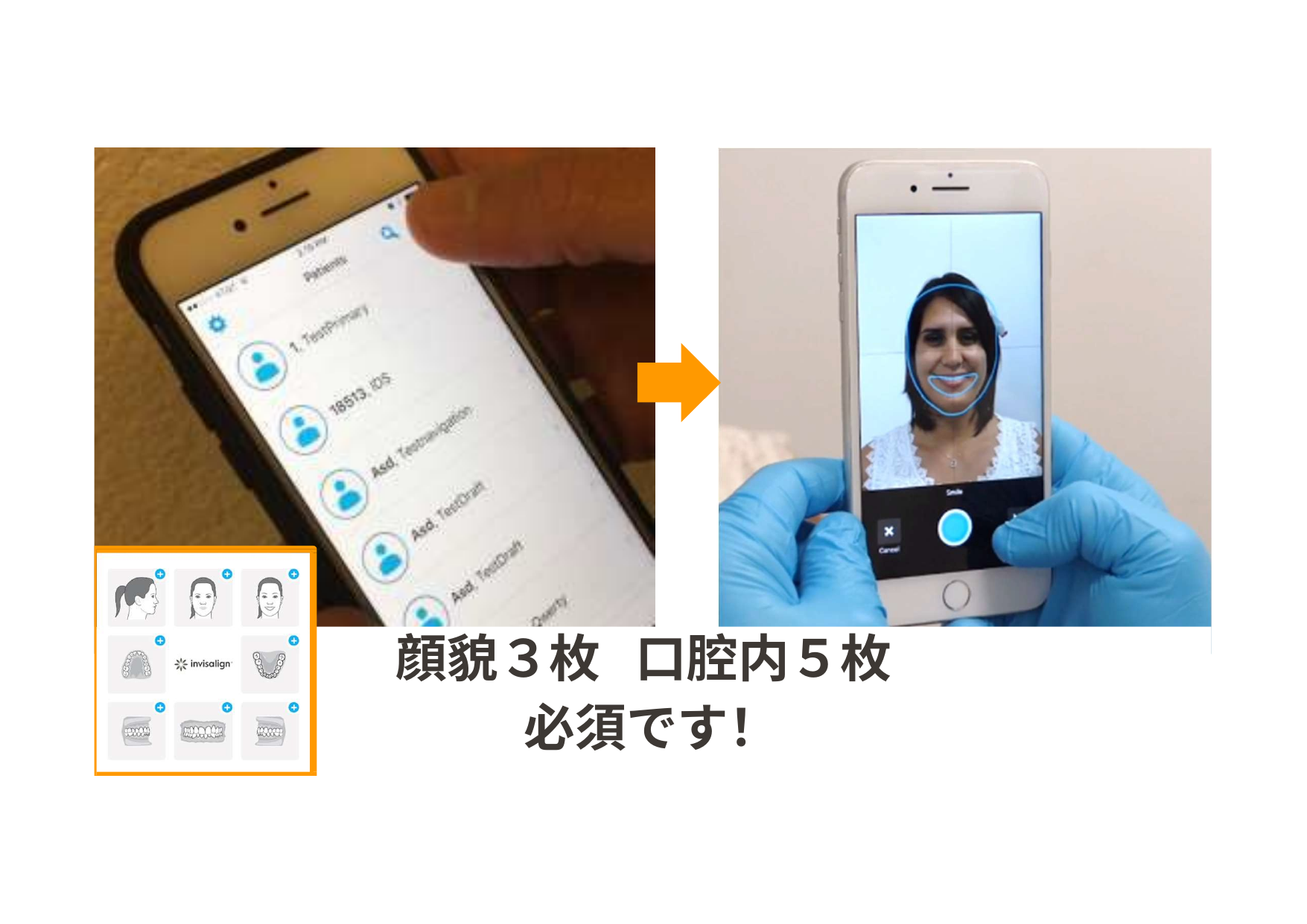

顔貌３枚	口腔内５枚 必須です！
© 2017 Align Technology, Inc. All rights reserved. Confidential – For Internal Use Only